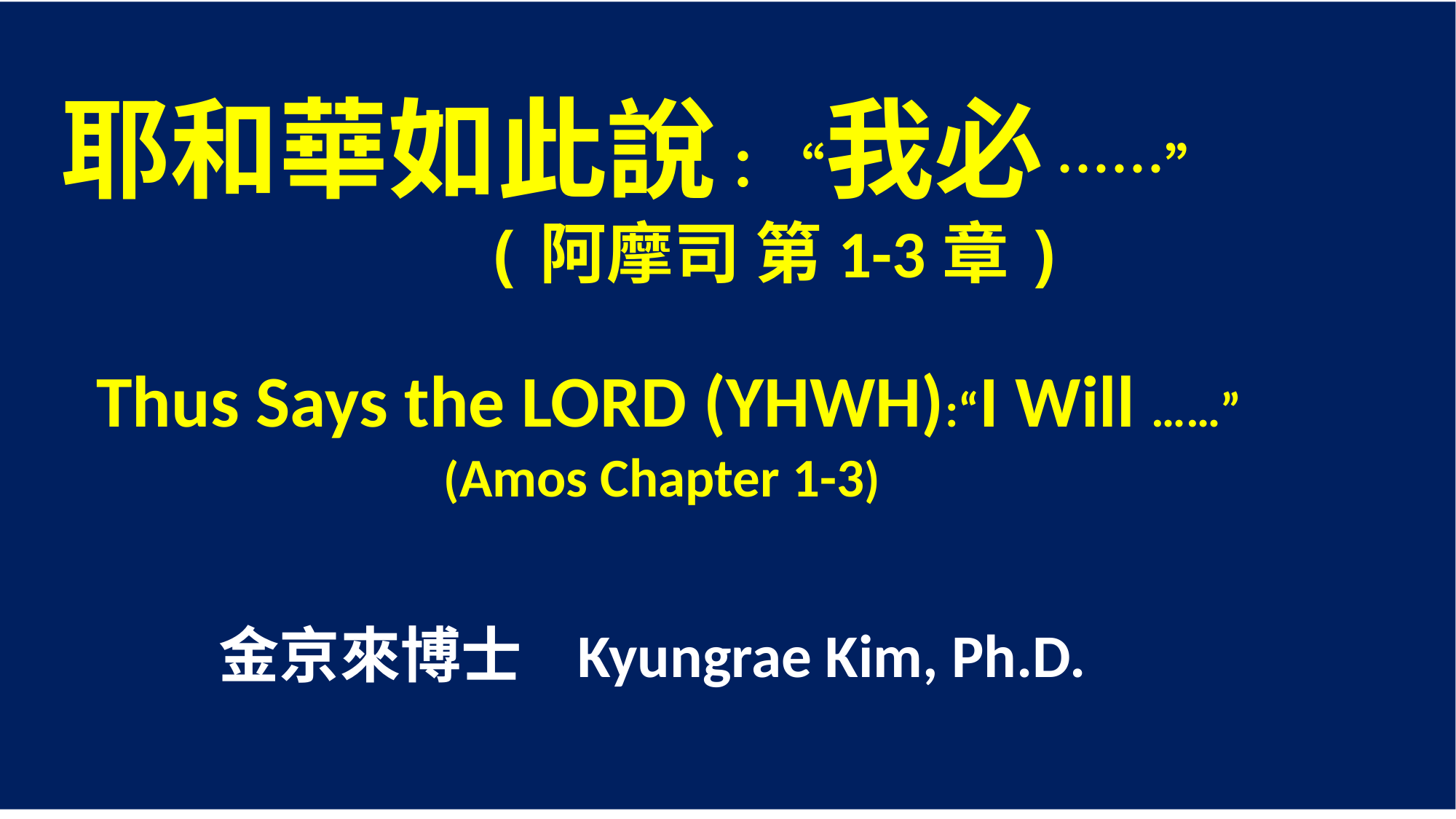

耶和華如此說：“我必 ……”
                          (阿摩司 第1-3章)

     Thus Says the LORD (YHWH):“I Will ……”
                                   (Amos Chapter 1-3)

              金京來博士   Kyungrae Kim, Ph.D.